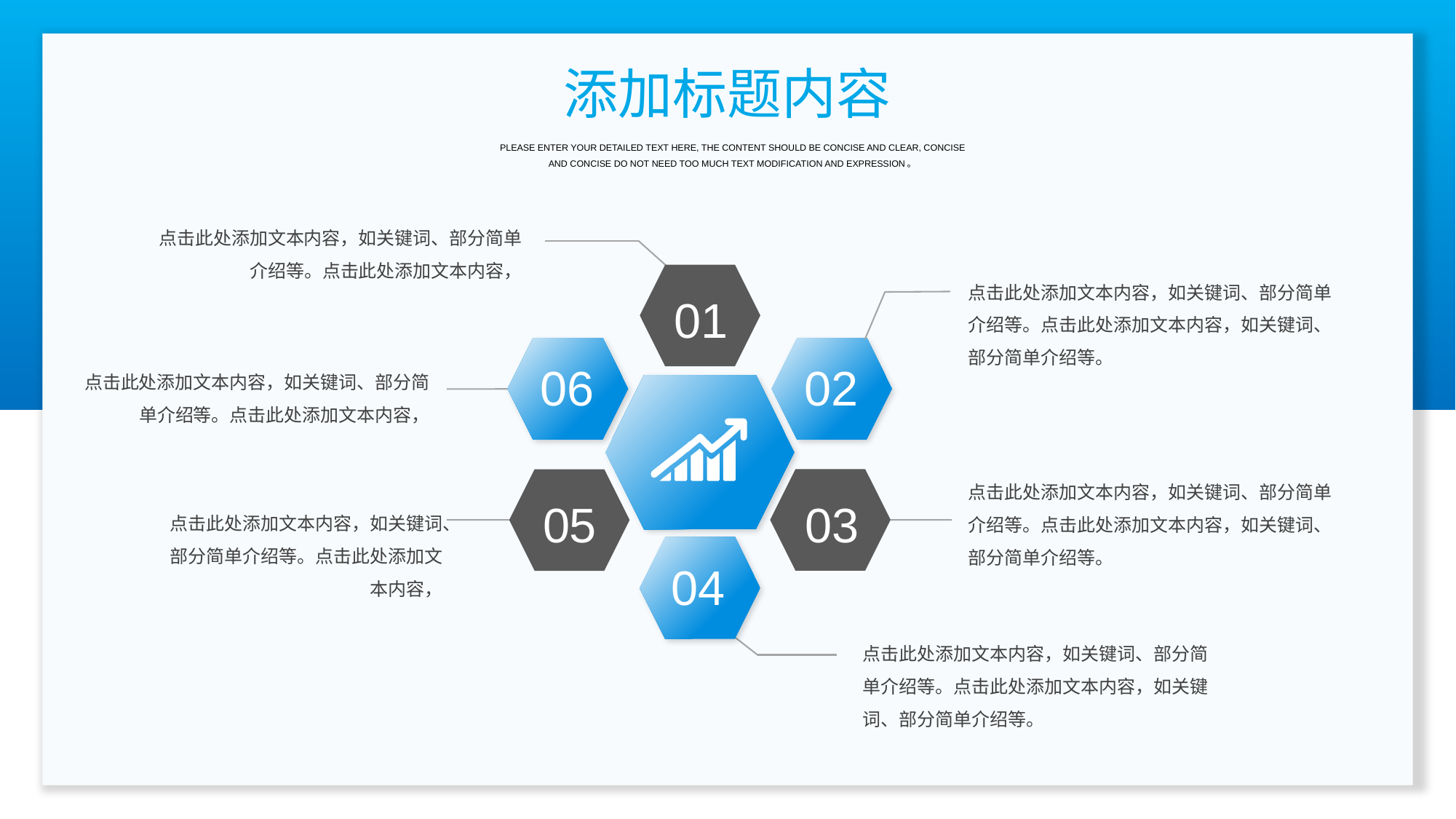

添加标题内容
PLEASE ENTER YOUR DETAILED TEXT HERE, THE CONTENT SHOULD BE CONCISE AND CLEAR, CONCISE AND CONCISE DO NOT NEED TOO MUCH TEXT MODIFICATION AND EXPRESSION。
点击此处添加文本内容，如关键词、部分简单介绍等。点击此处添加文本内容，

01

06
02

03
05

04

点击此处添加文本内容，如关键词、部分简单介绍等。点击此处添加文本内容，如关键词、部分简单介绍等。
点击此处添加文本内容，如关键词、部分简单介绍等。点击此处添加文本内容，
点击此处添加文本内容，如关键词、部分简单介绍等。点击此处添加文本内容，如关键词、部分简单介绍等。
点击此处添加文本内容，如关键词、部分简单介绍等。点击此处添加文本内容，
点击此处添加文本内容，如关键词、部分简单介绍等。点击此处添加文本内容，如关键词、部分简单介绍等。